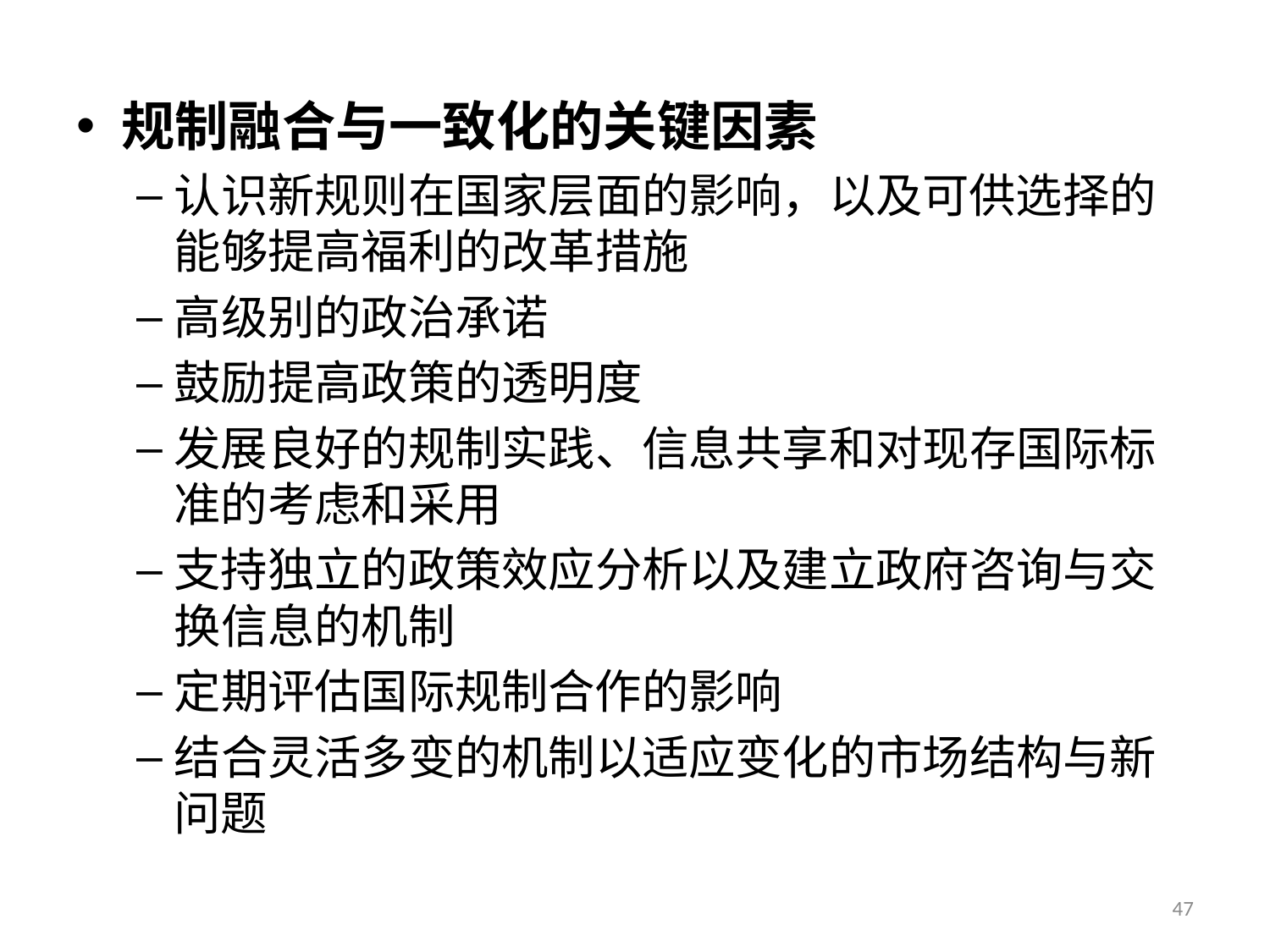

规制融合与一致化的关键因素
认识新规则在国家层面的影响，以及可供选择的能够提高福利的改革措施
高级别的政治承诺
鼓励提高政策的透明度
发展良好的规制实践、信息共享和对现存国际标准的考虑和采用
支持独立的政策效应分析以及建立政府咨询与交换信息的机制
定期评估国际规制合作的影响
结合灵活多变的机制以适应变化的市场结构与新问题

47